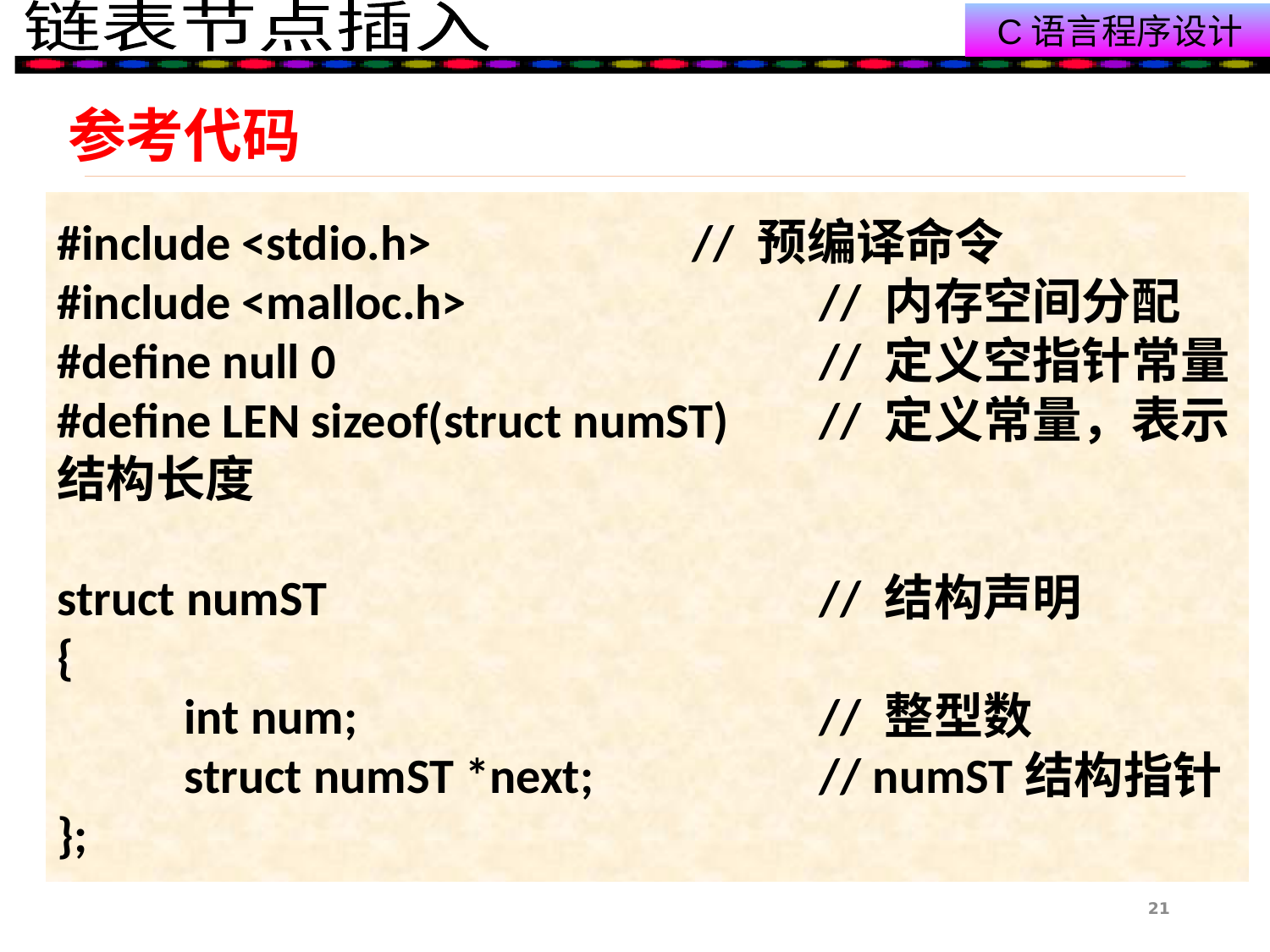

# 参考代码

#include <stdio.h>			// 预编译命令
#include <malloc.h>			// 内存空间分配
#define null 0				// 定义空指针常量
#define LEN sizeof(struct numST)	// 定义常量，表示结构长度

struct numST				// 结构声明
{
	int num;				// 整型数
	struct numST *next;		// numST结构指针
};

21